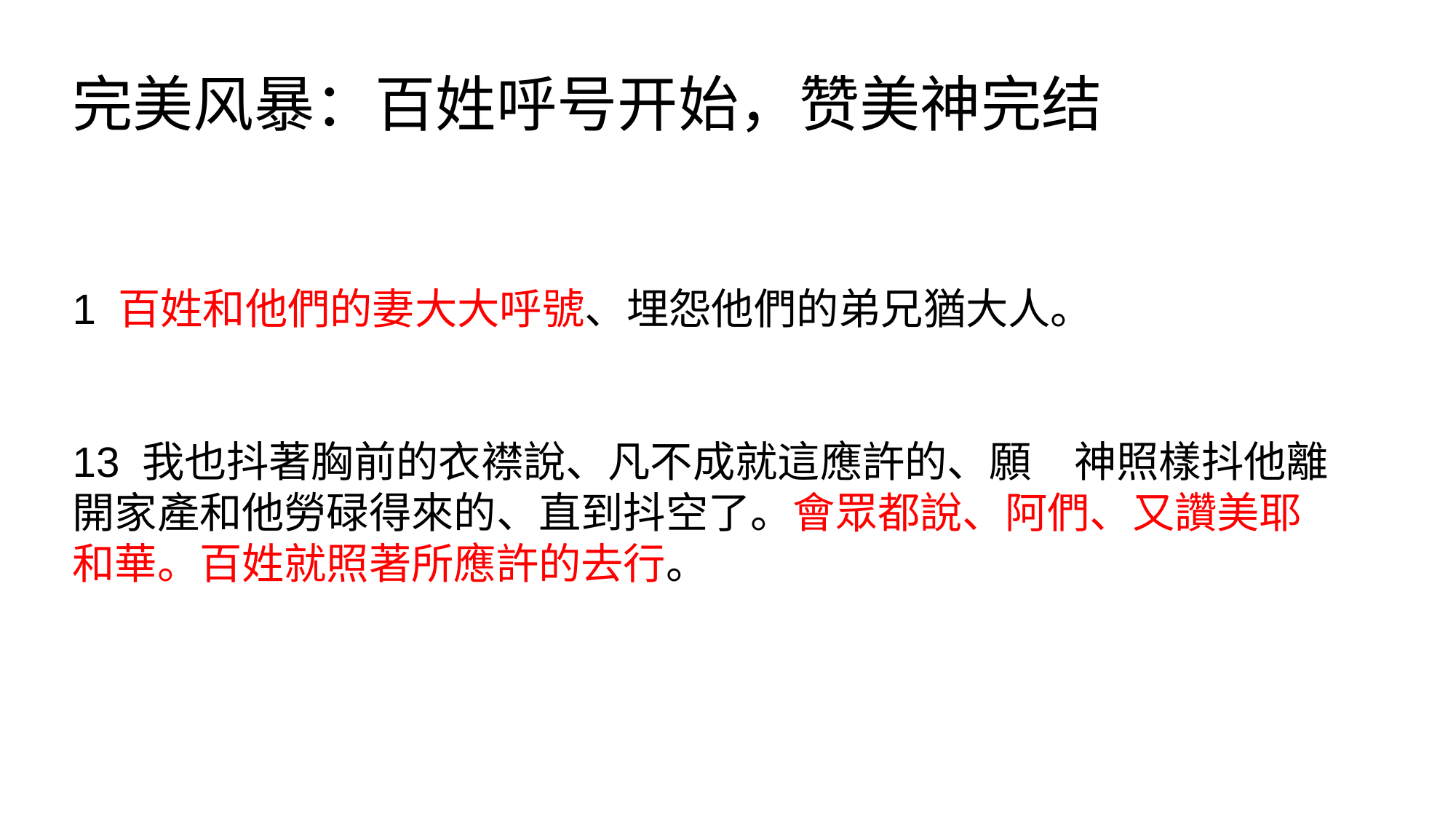

完美风暴：百姓呼号开始，赞美神完结
1 百姓和他們的妻大大呼號、埋怨他們的弟兄猶大人。

13 我也抖著胸前的衣襟說、凡不成就這應許的、願　神照樣抖他離開家產和他勞碌得來的、直到抖空了。會眾都說、阿們、又讚美耶和華。百姓就照著所應許的去行。